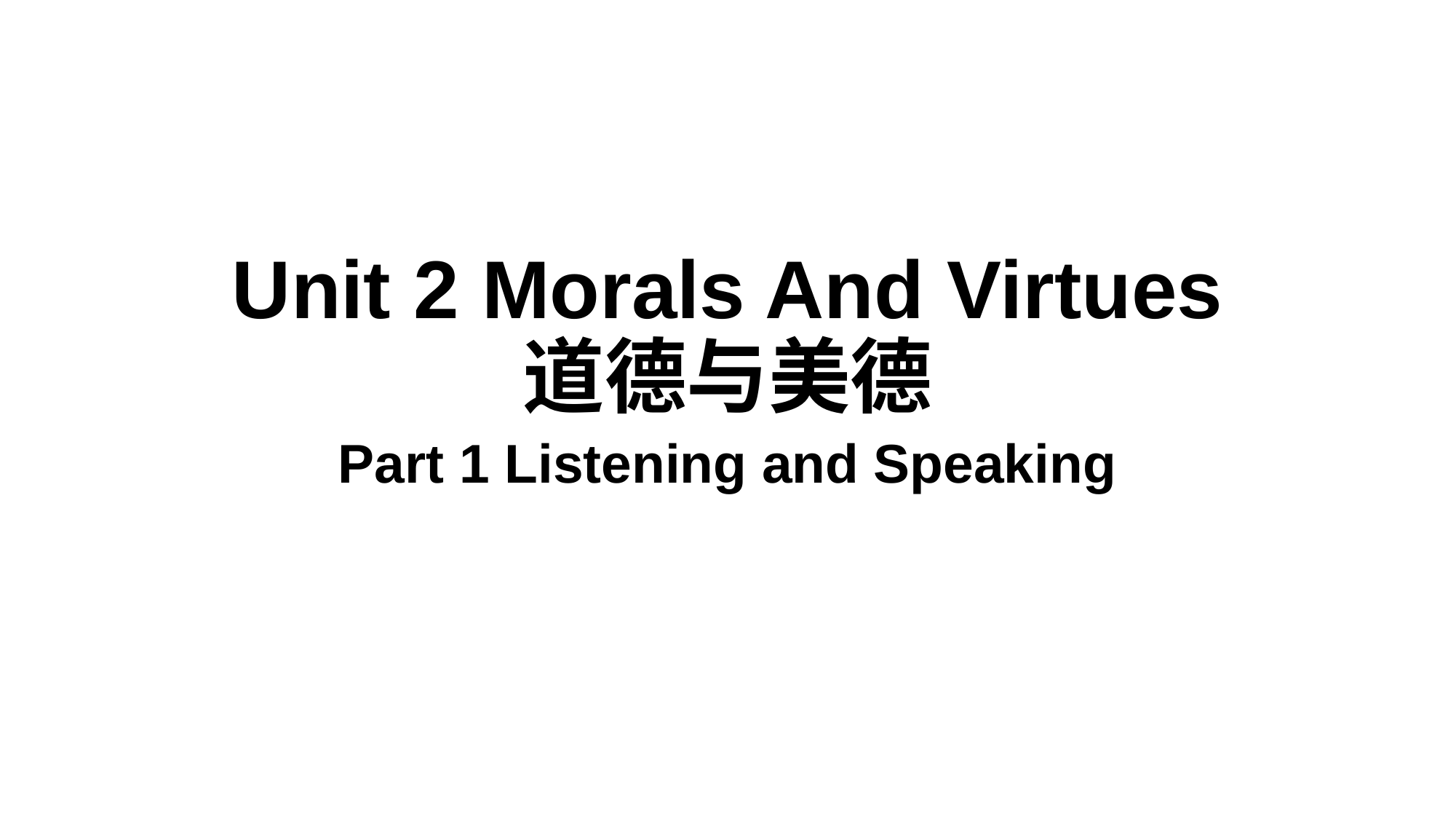

# Unit 2 Morals And Virtues 道德与美德
Part 1 Listening and Speaking